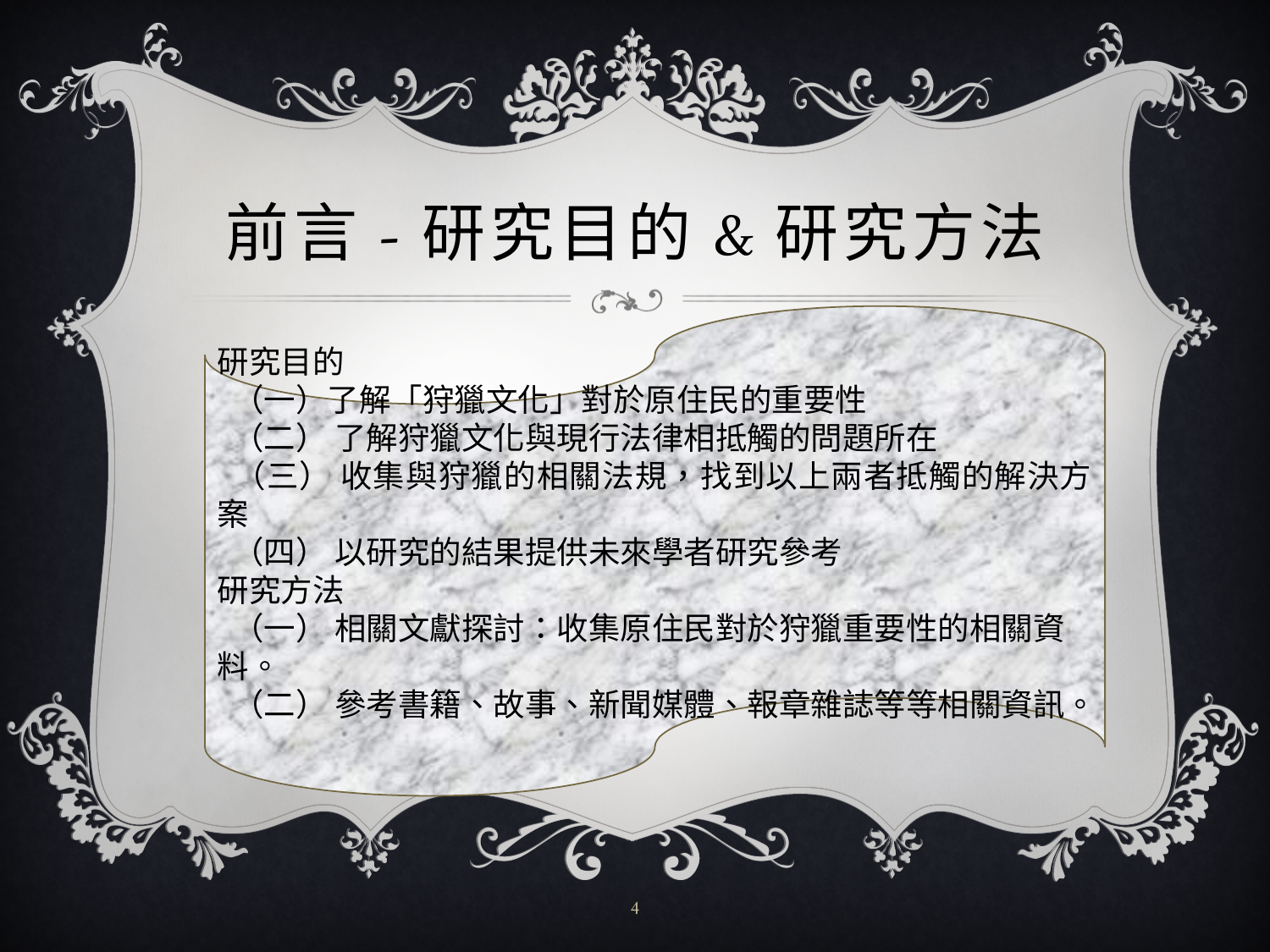

# 前言-研究目的&研究方法
研究目的
 （一）了解「狩獵文化」對於原住民的重要性
 （二） 了解狩獵文化與現行法律相抵觸的問題所在
 （三） 收集與狩獵的相關法規，找到以上兩者抵觸的解決方案
 （四） 以研究的結果提供未來學者研究參考
研究方法
 （一） 相關文獻探討：收集原住民對於狩獵重要性的相關資料。
 （二） 參考書籍、故事、新聞媒體、報章雜誌等等相關資訊。

4